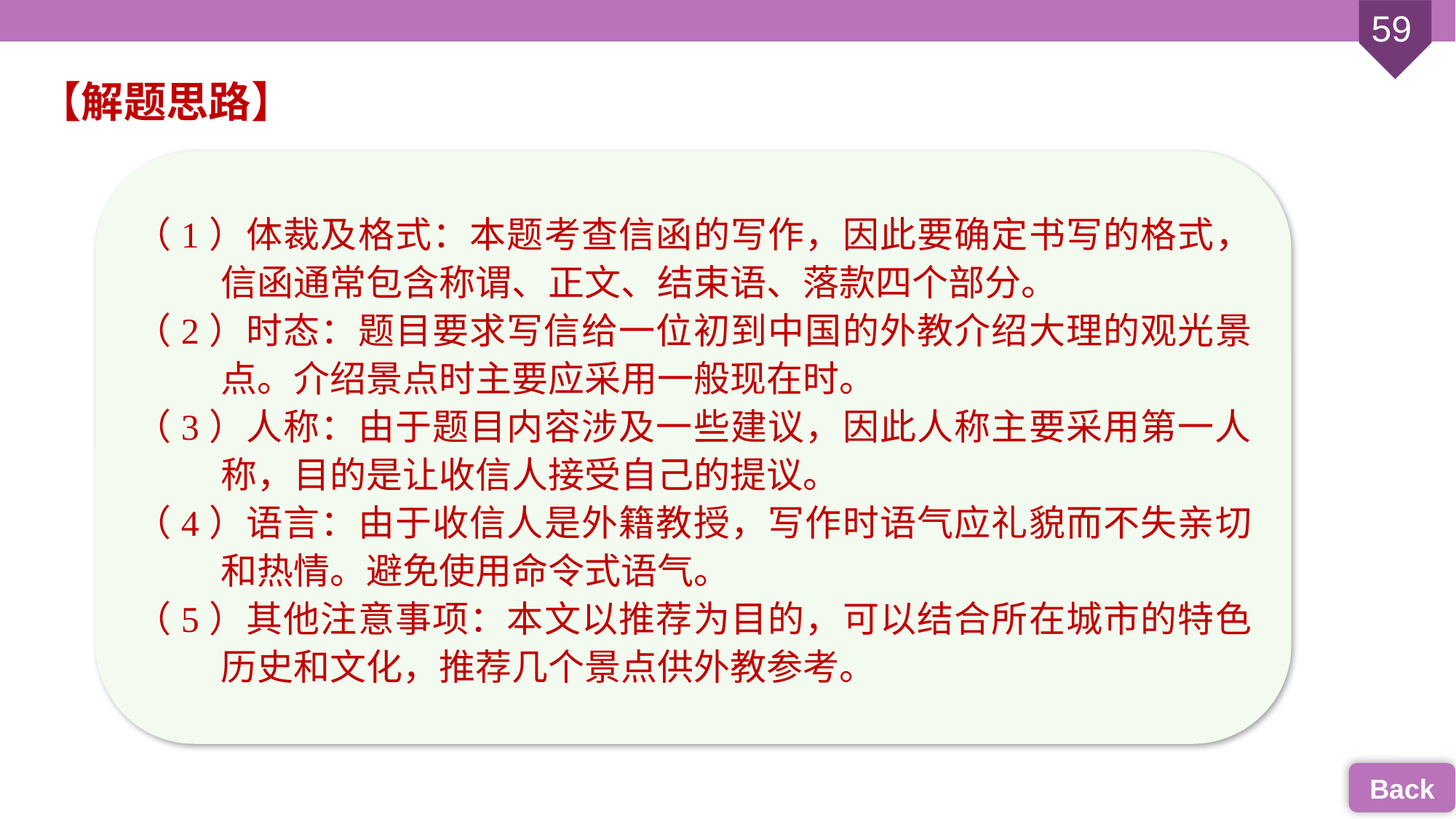

【解题思路】
（1）体裁及格式：本题考查信函的写作，因此要确定书写的格式，信函通常包含称谓、正文、结束语、落款四个部分。
（2）时态：题目要求写信给一位初到中国的外教介绍大理的观光景点。介绍景点时主要应采用一般现在时。
（3）人称：由于题目内容涉及一些建议，因此人称主要采用第一人称，目的是让收信人接受自己的提议。
（4）语言：由于收信人是外籍教授，写作时语气应礼貌而不失亲切和热情。避免使用命令式语气。
（5）其他注意事项：本文以推荐为目的，可以结合所在城市的特色历史和文化，推荐几个景点供外教参考。
Back